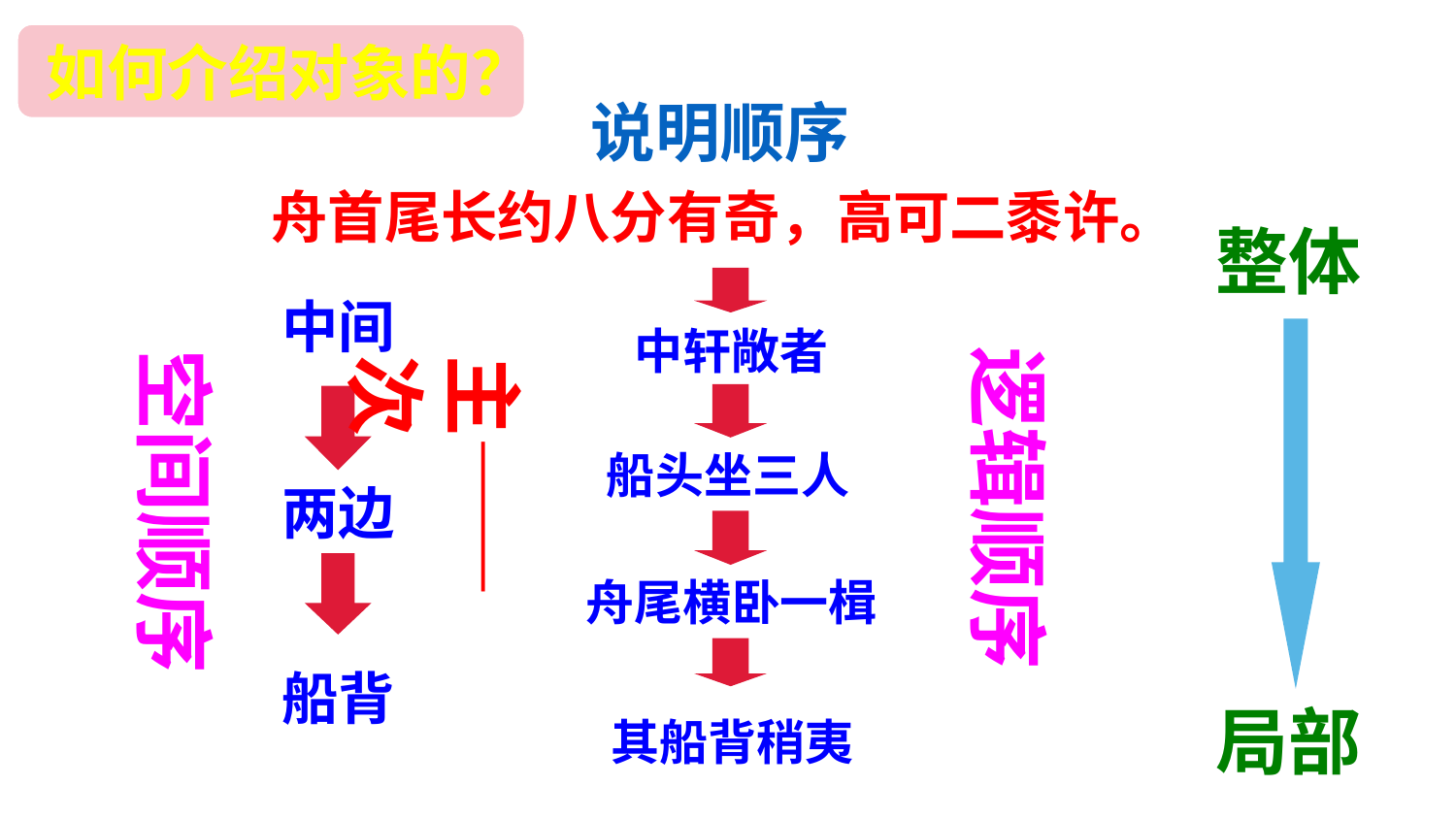

如何介绍对象的？
说明顺序
舟首尾长约八分有奇，高可二黍许。
整体

逻辑顺序
空间顺序
中间
中轩敞者

主——次

船头坐三人
两边

舟尾横卧一楫

船背
局部
其船背稍夷